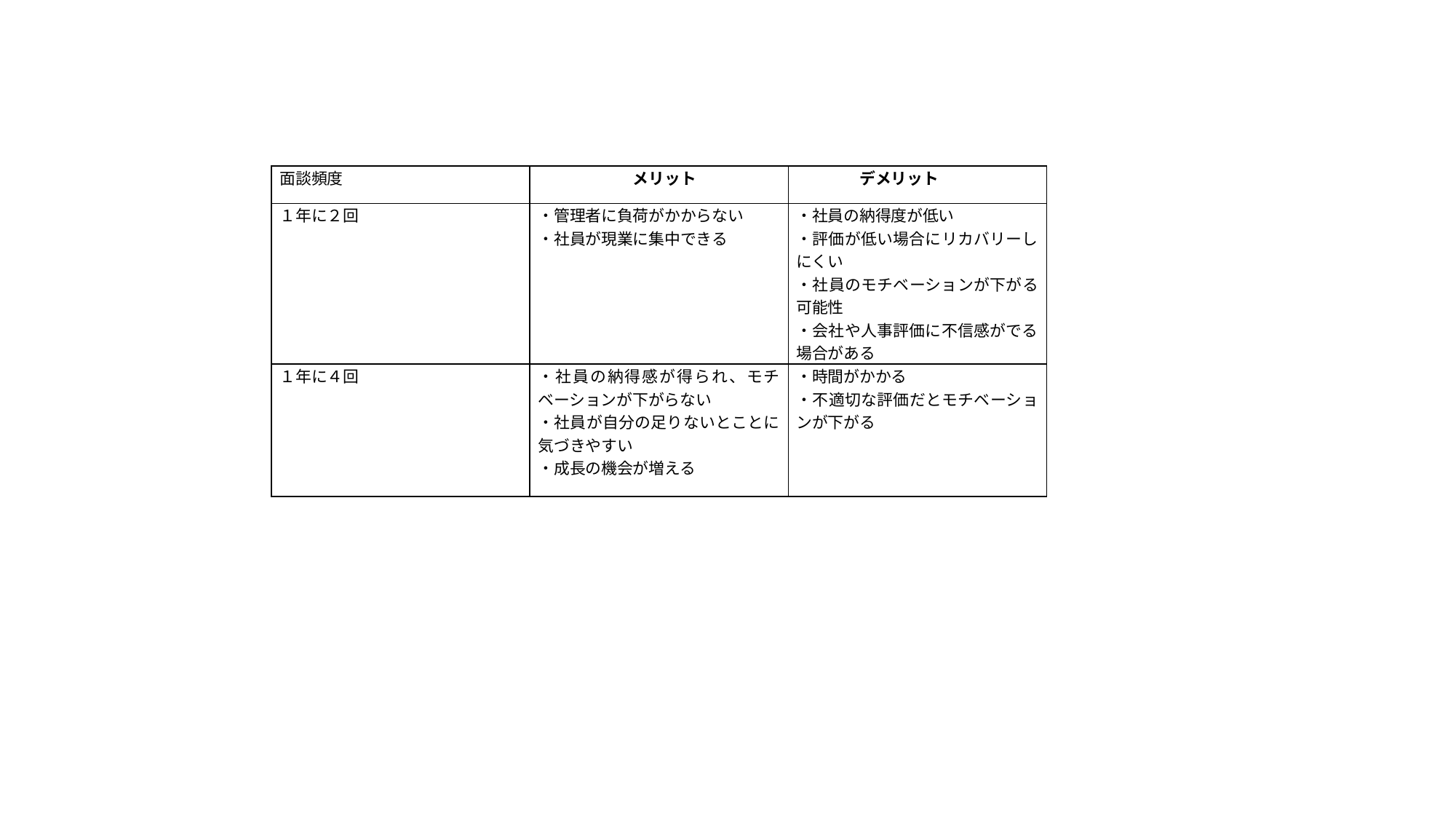

| 面談頻度 | メリット | デメリット |
| --- | --- | --- |
| １年に２回 | ・管理者に負荷がかからない ・社員が現業に集中できる | ・社員の納得度が低い ・評価が低い場合にリカバリーしにくい ・社員のモチベーションが下がる可能性 ・会社や人事評価に不信感がでる場合がある |
| １年に４回 | ・社員の納得感が得られ、モチベーションが下がらない ・社員が自分の足りないとことに気づきやすい ・成長の機会が増える | ・時間がかかる ・不適切な評価だとモチベーションが下がる |